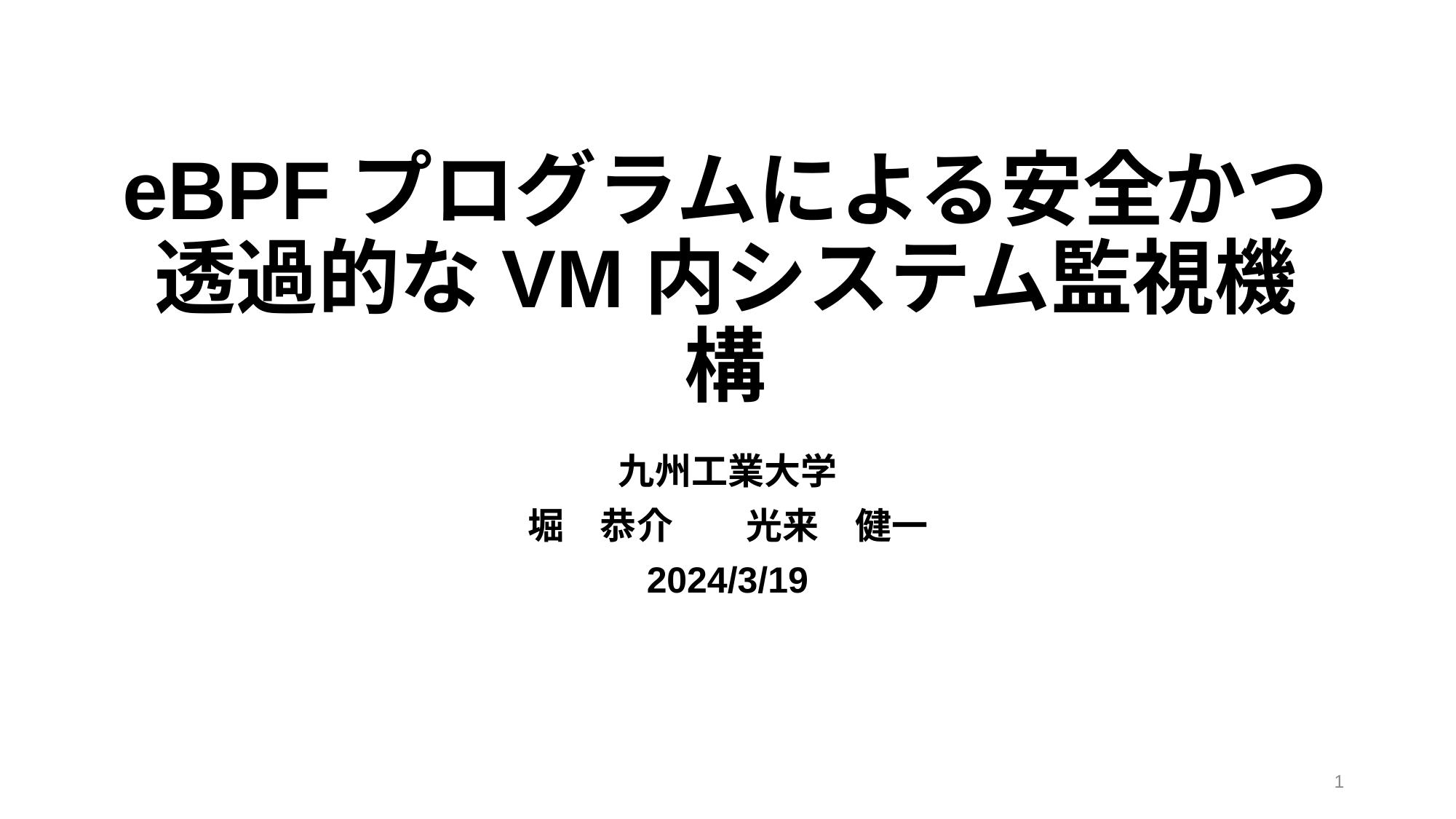

# eBPFプログラムによる安全かつ透過的なVM内システム監視機構
九州工業大学
堀　恭介　　光来　健一
2024/3/19

1